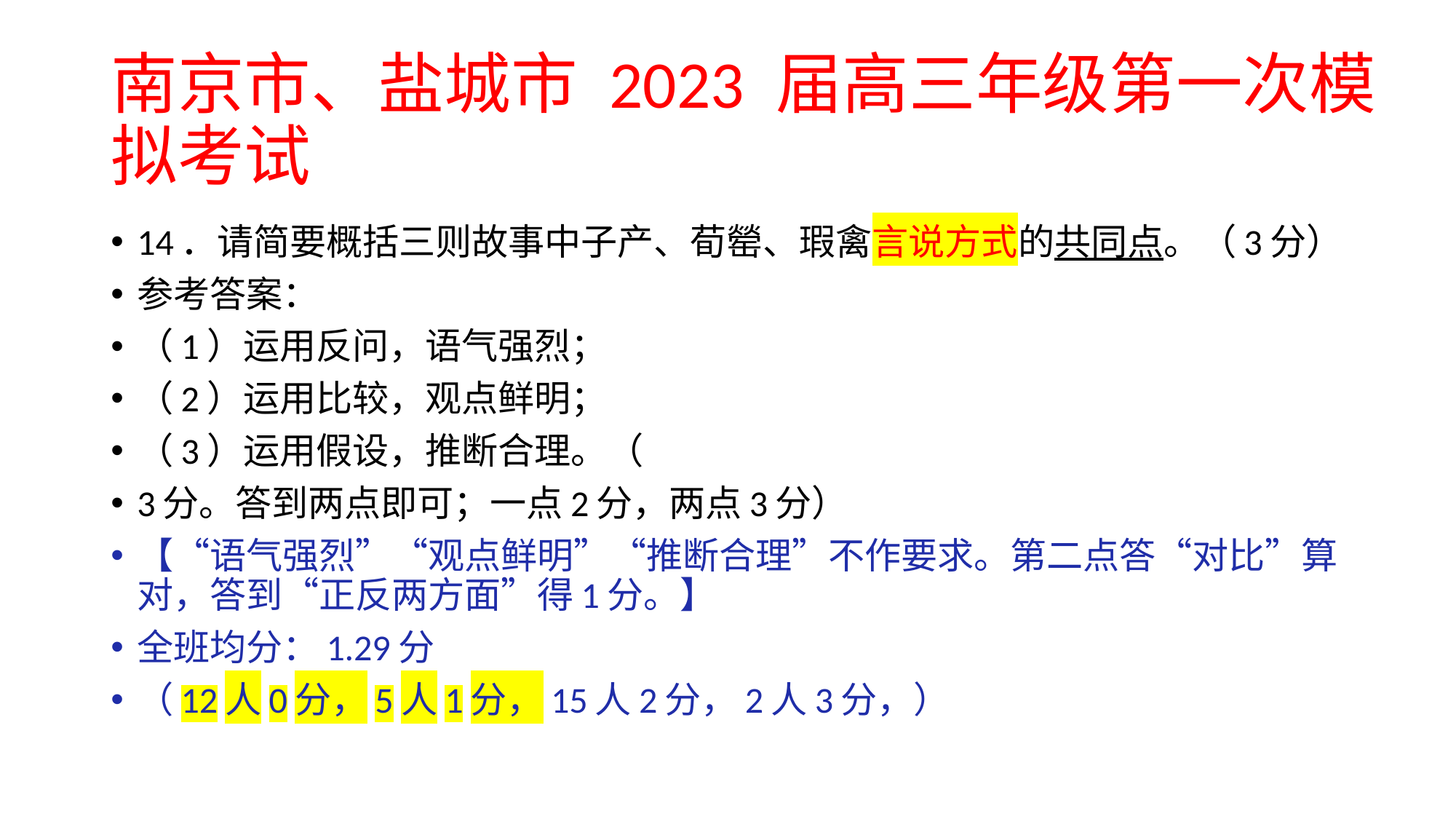

# 南京市、盐城市 2023 届高三年级第一次模拟考试
14．请简要概括三则故事中子产、荀罃、瑕禽言说方式的共同点。（3分）
参考答案：
（1）运用反问，语气强烈；
（2）运用比较，观点鲜明；
（3）运用假设，推断合理。（
3分。答到两点即可；一点2分，两点3分）
【“语气强烈”“观点鲜明”“推断合理”不作要求。第二点答“对比”算对，答到“正反两方面”得1分。】
全班均分：1.29分
（12人0分，5人1分，15人2分，2人3分，）